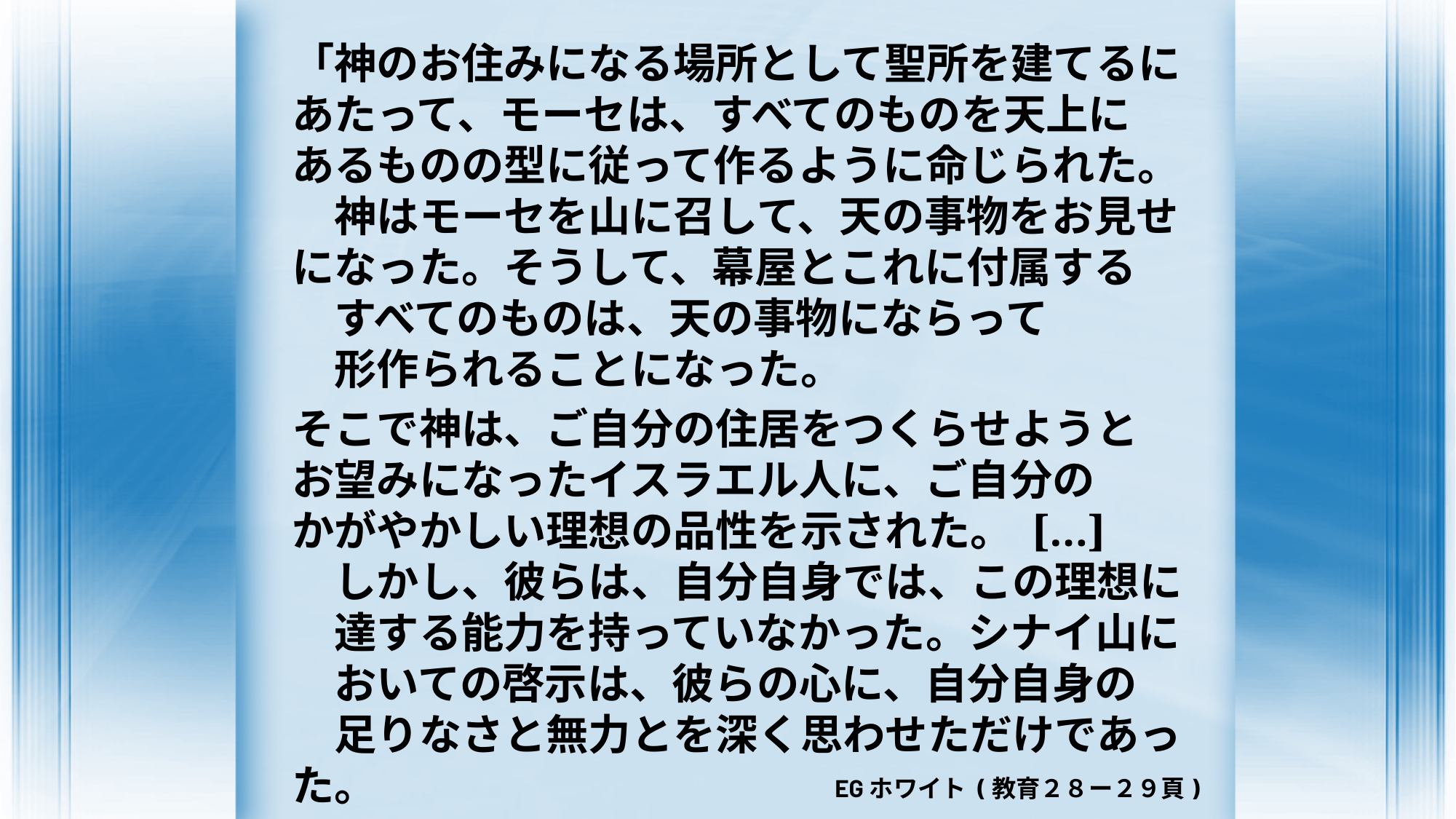

「神のお住みになる場所として聖所を建てるにあたって、モーセは、すべてのものを天上に　あるものの型に従って作るように命じられた。　神はモーセを山に召して、天の事物をお見せになった。そうして、幕屋とこれに付属する　　すべてのものは、天の事物にならって　　　　形作られることになった。
そこで神は、ご自分の住居をつくらせようと　お望みになったイスラエル人に、ご自分の　　かがやかしい理想の品性を示された。 […] 　　しかし、彼らは、自分自身では、この理想に　達する能力を持っていなかった。シナイ山に　おいての啓示は、彼らの心に、自分自身の　　足りなさと無力とを深く思わせただけであった。
EGホワイト (教育２８ー２９頁)